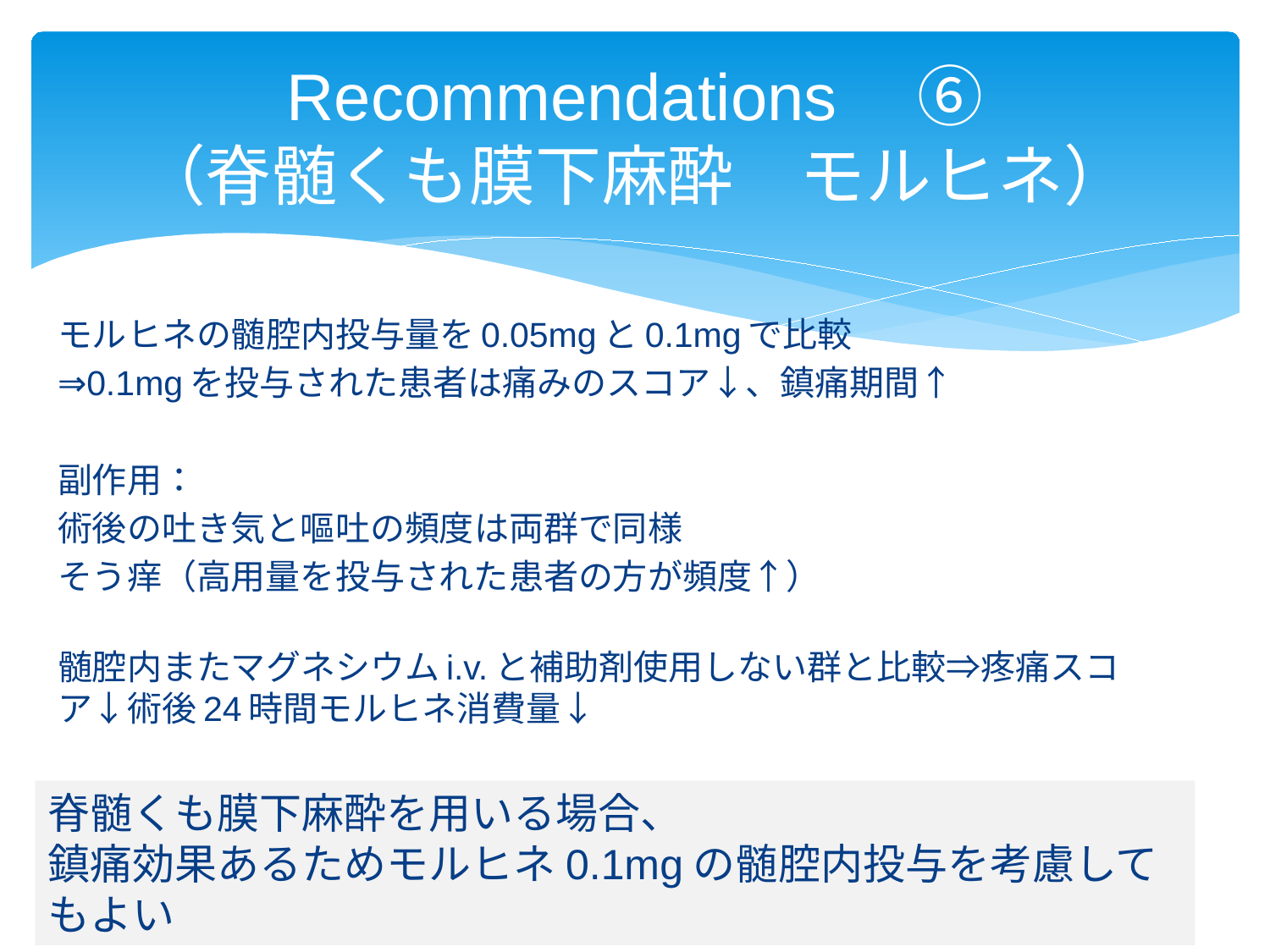

# Recommendations　⑥ （脊髄くも膜下麻酔　モルヒネ）
モルヒネの髄腔内投与量を0.05mgと0.1mgで比較
⇒0.1mgを投与された患者は痛みのスコア↓、鎮痛期間↑

副作用：
術後の吐き気と嘔吐の頻度は両群で同様
そう痒（高用量を投与された患者の方が頻度↑）
髄腔内またマグネシウムi.v.と補助剤使用しない群と比較⇒疼痛スコア↓術後24時間モルヒネ消費量↓
脊髄くも膜下麻酔を用いる場合、
鎮痛効果あるためモルヒネ0.1mgの髄腔内投与を考慮してもよい